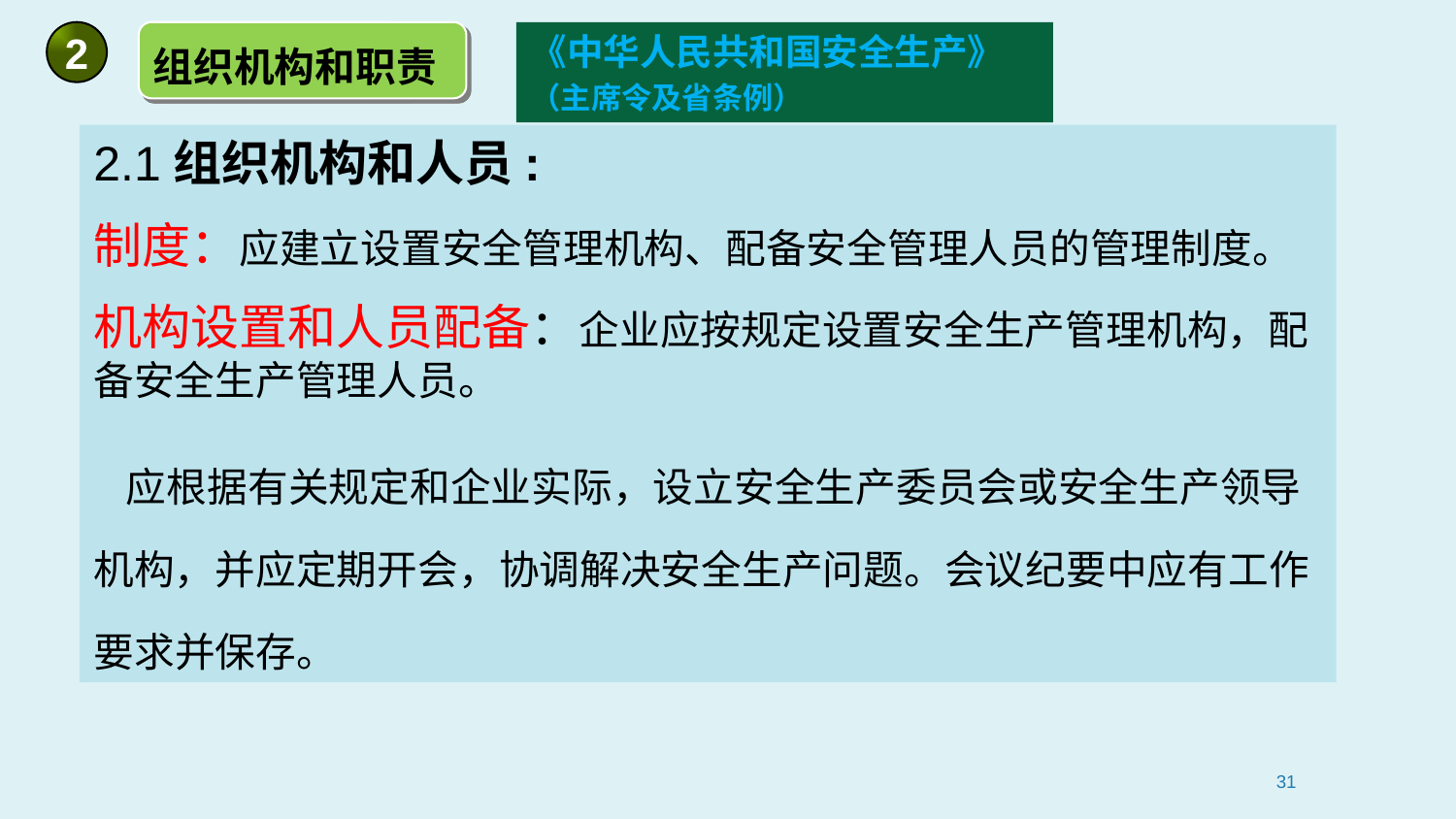

2
《中华人民共和国安全生产》
（主席令及省条例）

组织机构和职责
2.1组织机构和人员:
制度：应建立设置安全管理机构、配备安全管理人员的管理制度。
机构设置和人员配备：企业应按规定设置安全生产管理机构，配备安全生产管理人员。
    应根据有关规定和企业实际，设立安全生产委员会或安全生产领导机构，并应定期开会，协调解决安全生产问题。会议纪要中应有工作要求并保存。

                                     31